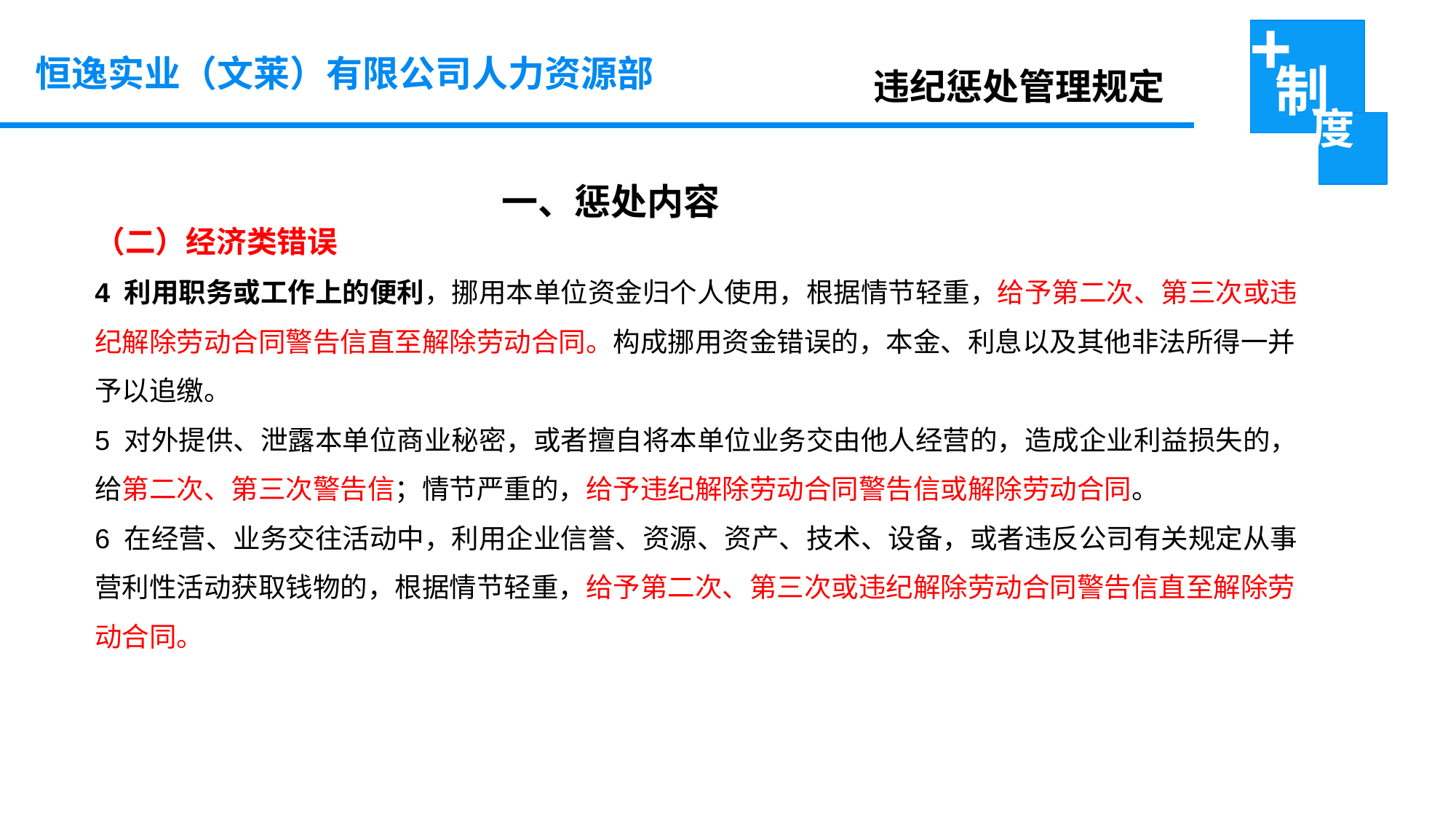

恒逸实业（文莱）有限公司人力资源部
违纪惩处管理规定
 一、惩处内容
（二）经济类错误
4 利用职务或工作上的便利，挪用本单位资金归个人使用，根据情节轻重，给予第二次、第三次或违纪解除劳动合同警告信直至解除劳动合同。构成挪用资金错误的，本金、利息以及其他非法所得一并予以追缴。
5 对外提供、泄露本单位商业秘密，或者擅自将本单位业务交由他人经营的，造成企业利益损失的，给第二次、第三次警告信；情节严重的，给予违纪解除劳动合同警告信或解除劳动合同。
6 在经营、业务交往活动中，利用企业信誉、资源、资产、技术、设备，或者违反公司有关规定从事营利性活动获取钱物的，根据情节轻重，给予第二次、第三次或违纪解除劳动合同警告信直至解除劳动合同。